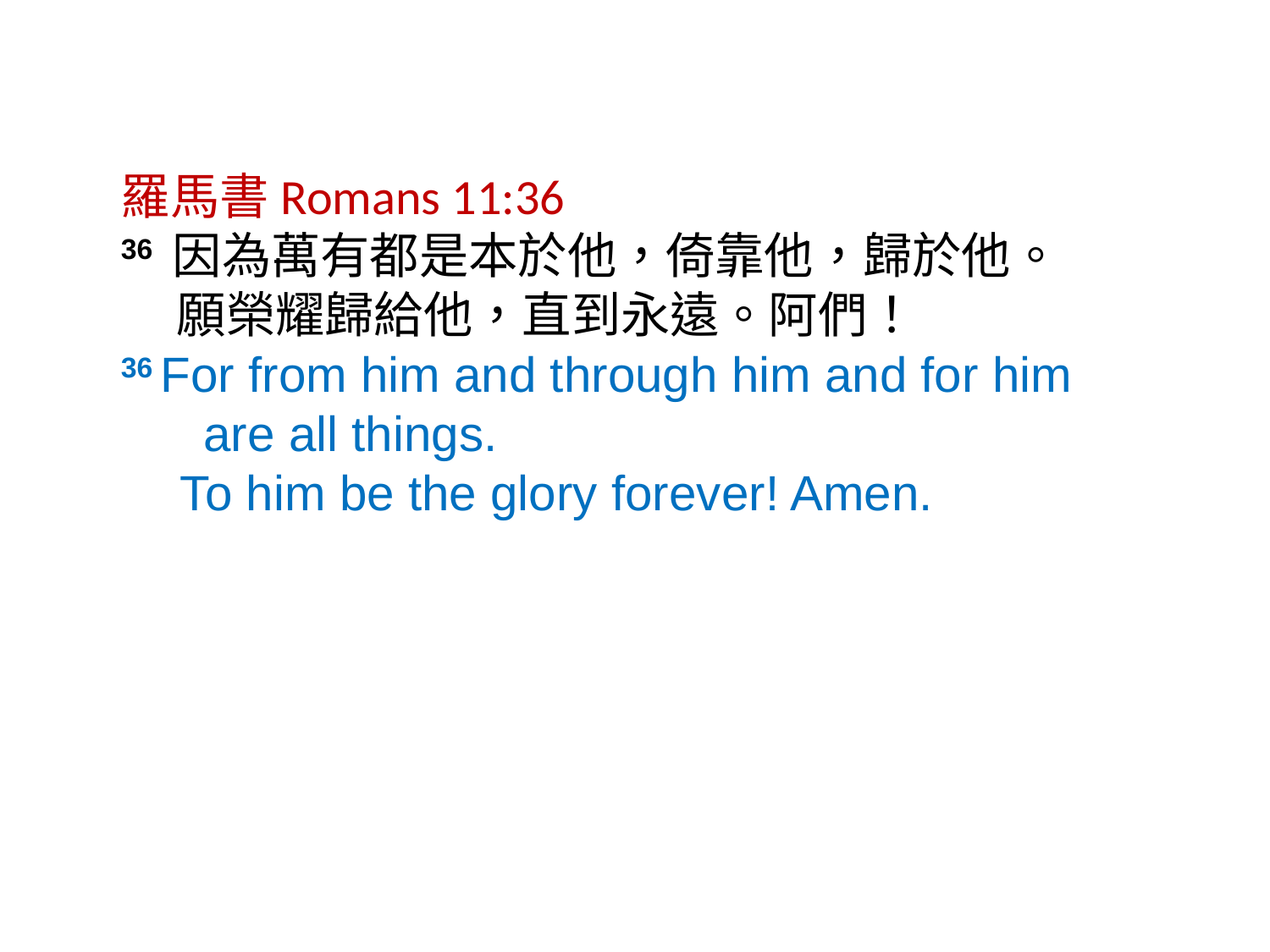

羅馬書Romans 11:36
36 因為萬有都是本於他，倚靠他，歸於他。
    願榮耀歸給他，直到永遠。阿們！
36 For from him and through him and for him
      are all things.
  To him be the glory forever! Amen.